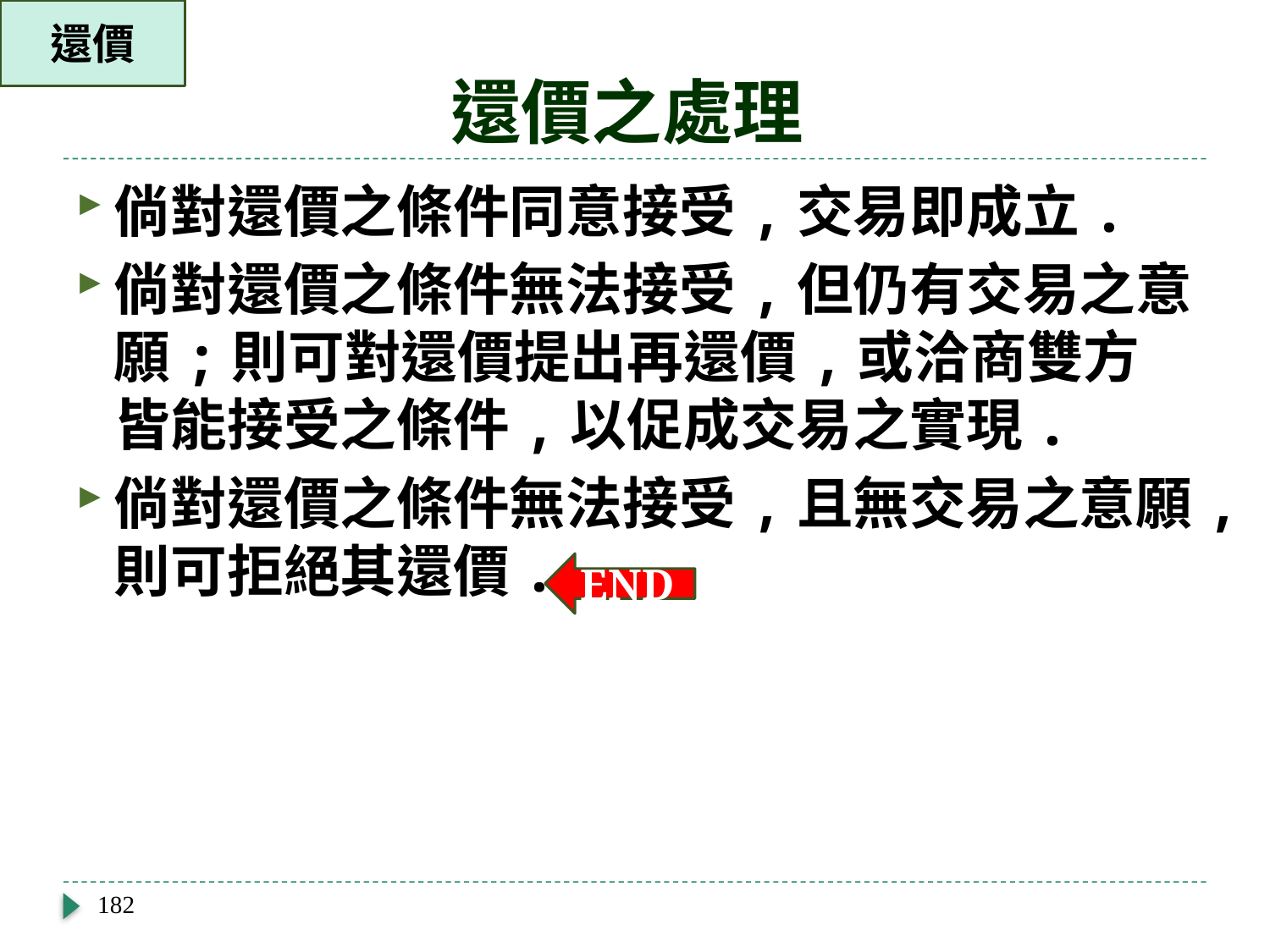

還價
# 還價之處理
倘對還價之條件同意接受,交易即成立.
倘對還價之條件無法接受,但仍有交易之意願;則可對還價提出再還價,或洽商雙方皆能接受之條件,以促成交易之實現.
倘對還價之條件無法接受,且無交易之意願,則可拒絕其還價.
END
182